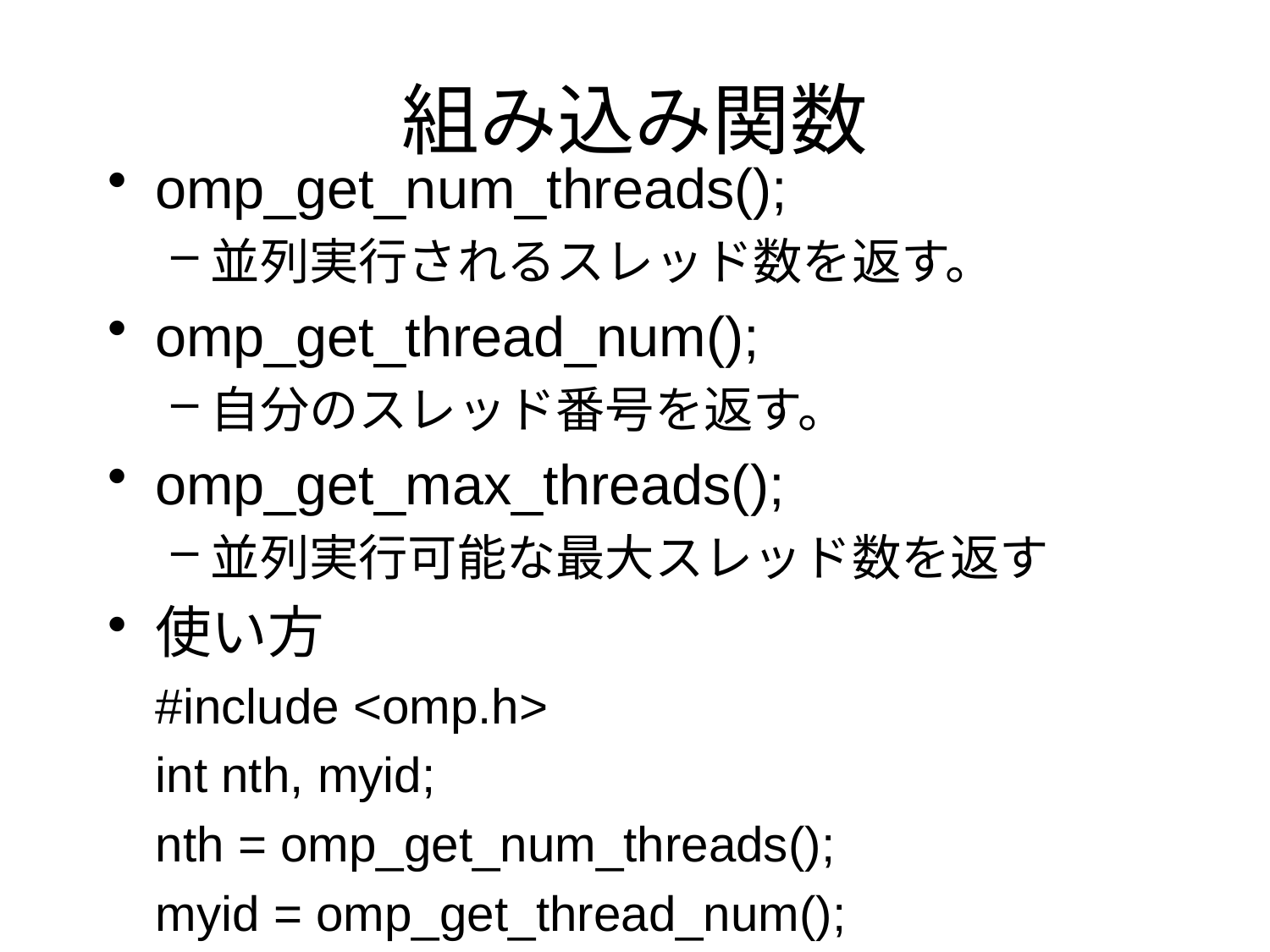

# 組み込み関数
omp_get_num_threads();
並列実行されるスレッド数を返す。
omp_get_thread_num();
自分のスレッド番号を返す。
omp_get_max_threads();
並列実行可能な最大スレッド数を返す
使い方
#include <omp.h>
int nth, myid;
nth = omp_get_num_threads();
myid = omp_get_thread_num();